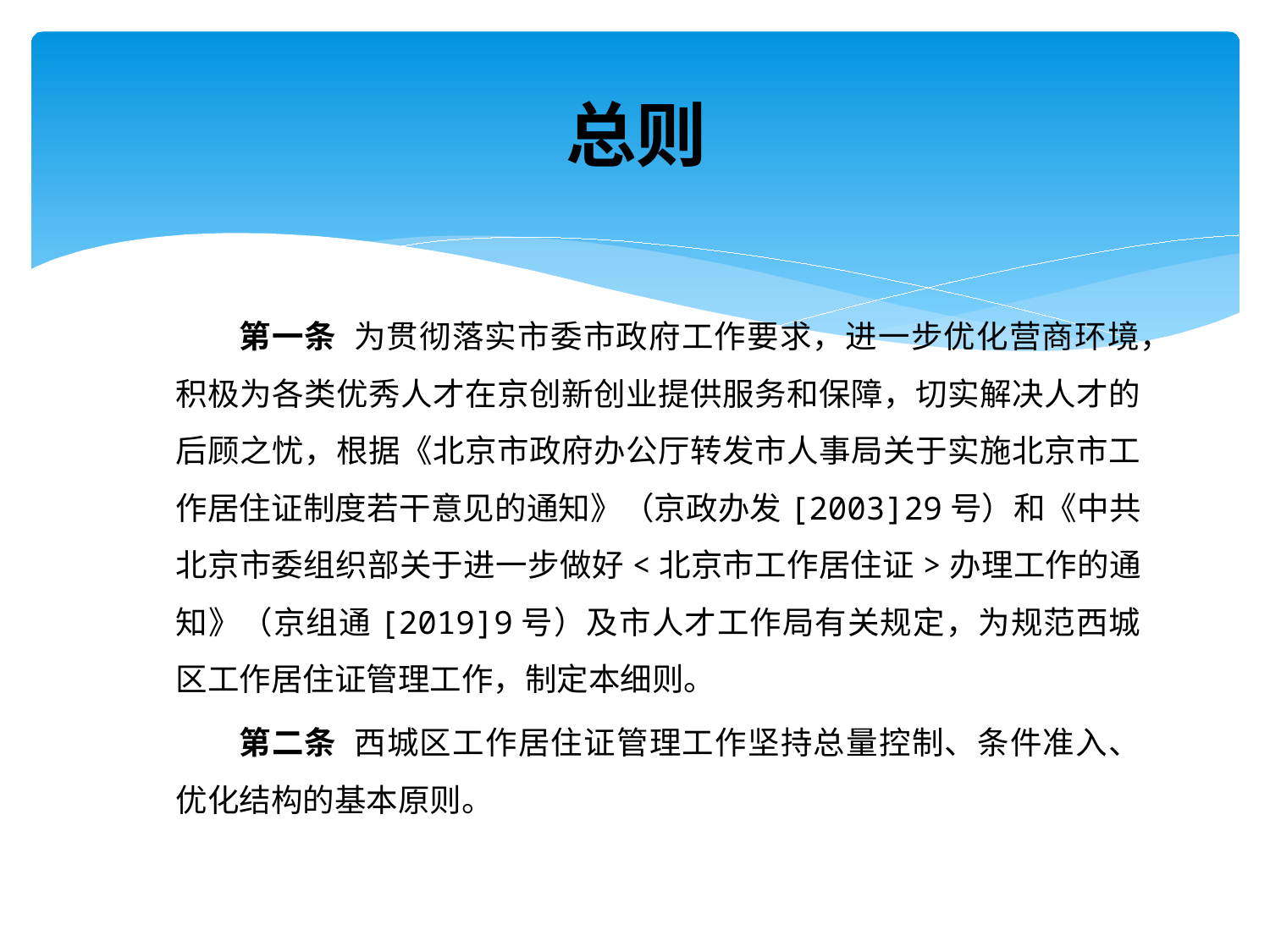

# 总则
第一条  为贯彻落实市委市政府工作要求，进一步优化营商环境，积极为各类优秀人才在京创新创业提供服务和保障，切实解决人才的后顾之忧，根据《北京市政府办公厅转发市人事局关于实施北京市工作居住证制度若干意见的通知》（京政办发[2003]29号）和《中共北京市委组织部关于进一步做好<北京市工作居住证>办理工作的通知》（京组通[2019]9号）及市人才工作局有关规定，为规范西城区工作居住证管理工作，制定本细则。
第二条  西城区工作居住证管理工作坚持总量控制、条件准入、优化结构的基本原则。